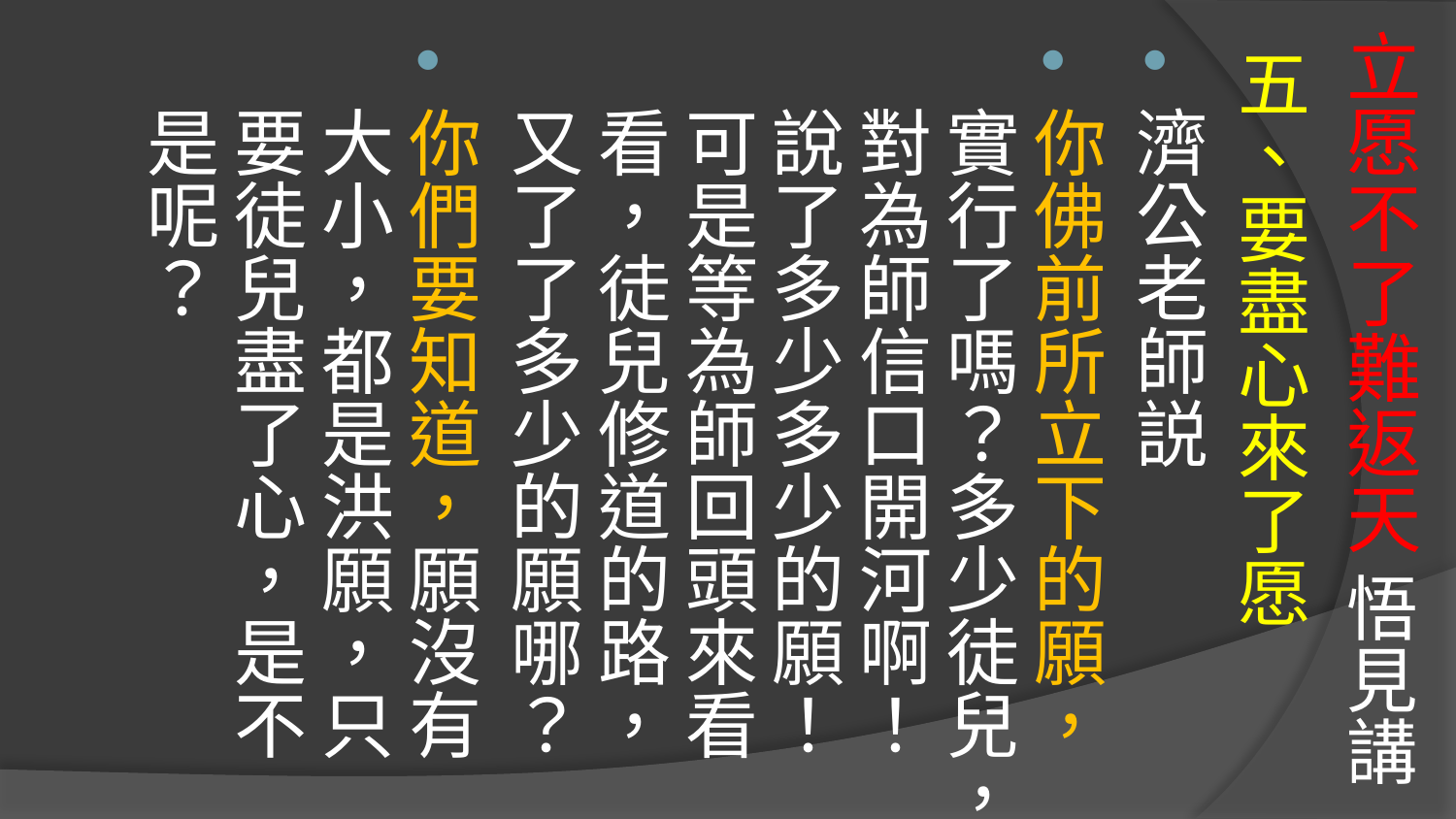

# 立愿不了難返天 悟見講
五、要盡心來了愿
濟公老師説
你佛前所立下的願，實行了嗎？多少徒兒，對為師信口開河啊！說了多少多少的願！可是等為師回頭來看看，徒兒修道的路，又了了多少的願哪？
你們要知道，願沒有大小，都是洪願，只要徒兒盡了心，是不是呢？